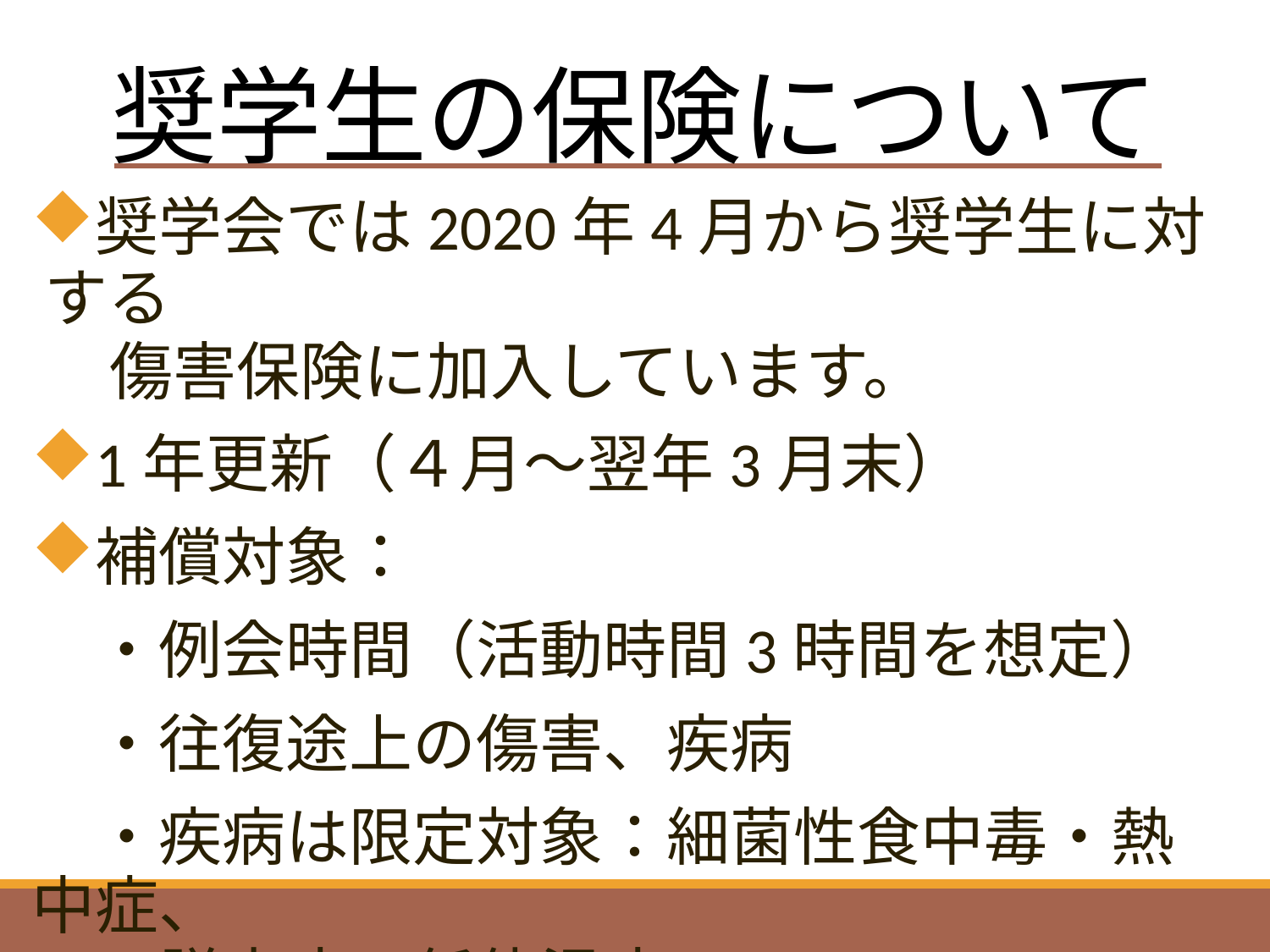

# 奨学生の保険について
奨学会では2020年4月から奨学生に対する
　 傷害保険に加入しています。
1年更新（４月～翌年3月末）
補償対象：
　・例会時間（活動時間3時間を想定）
　・往復途上の傷害、疾病
　・疾病は限定対象：細菌性食中毒・熱中症、
　　脱水症、低体温症